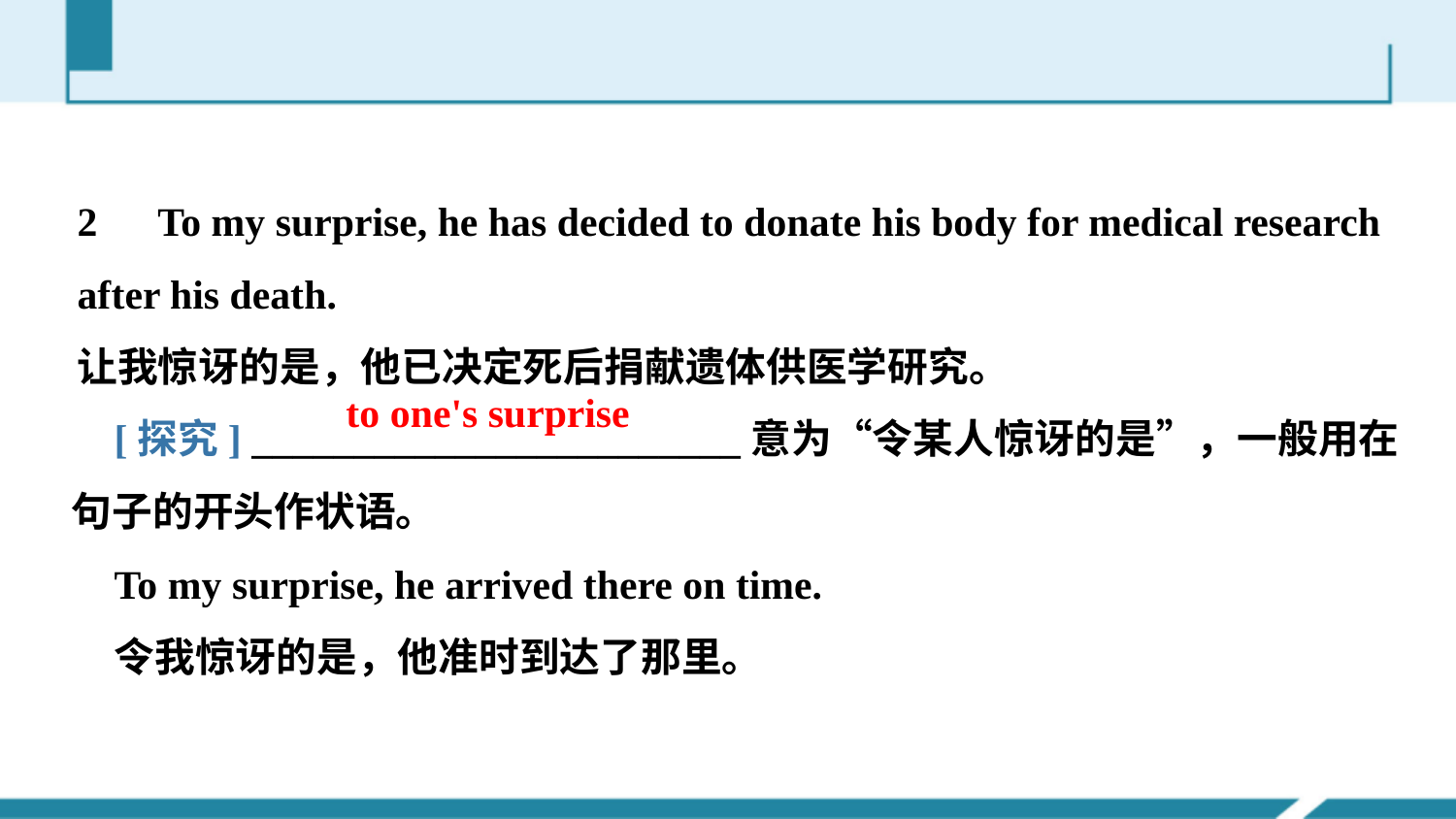

2　To my surprise, he has decided to donate his body for medical research after his death.
让我惊讶的是，他已决定死后捐献遗体供医学研究。
to one's surprise
[探究] ________________________意为“令某人惊讶的是”，一般用在句子的开头作状语。
To my surprise, he arrived there on time.
令我惊讶的是，他准时到达了那里。